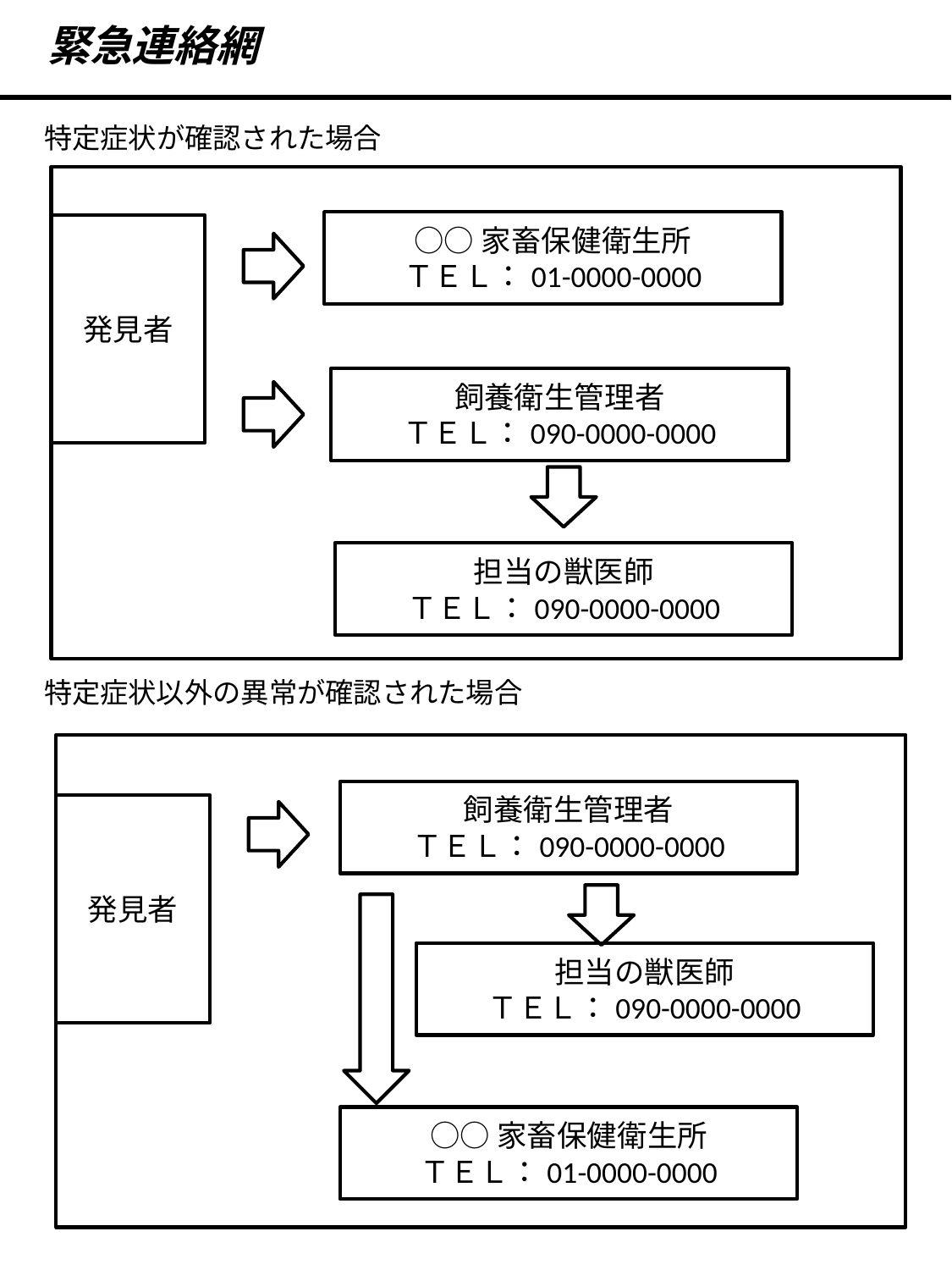

緊急連絡網
特定症状が確認された場合

○○家畜保健衛生所
ＴＥＬ：01-0000-0000
発見者

飼養衛生管理者
ＴＥＬ：090-0000-0000

担当の獣医師
ＴＥＬ：090-0000-0000
特定症状以外の異常が確認された場合

飼養衛生管理者
ＴＥＬ：090-0000-0000
発見者

担当の獣医師
ＴＥＬ：090-0000-0000

○○家畜保健衛生所
ＴＥＬ：01-0000-0000